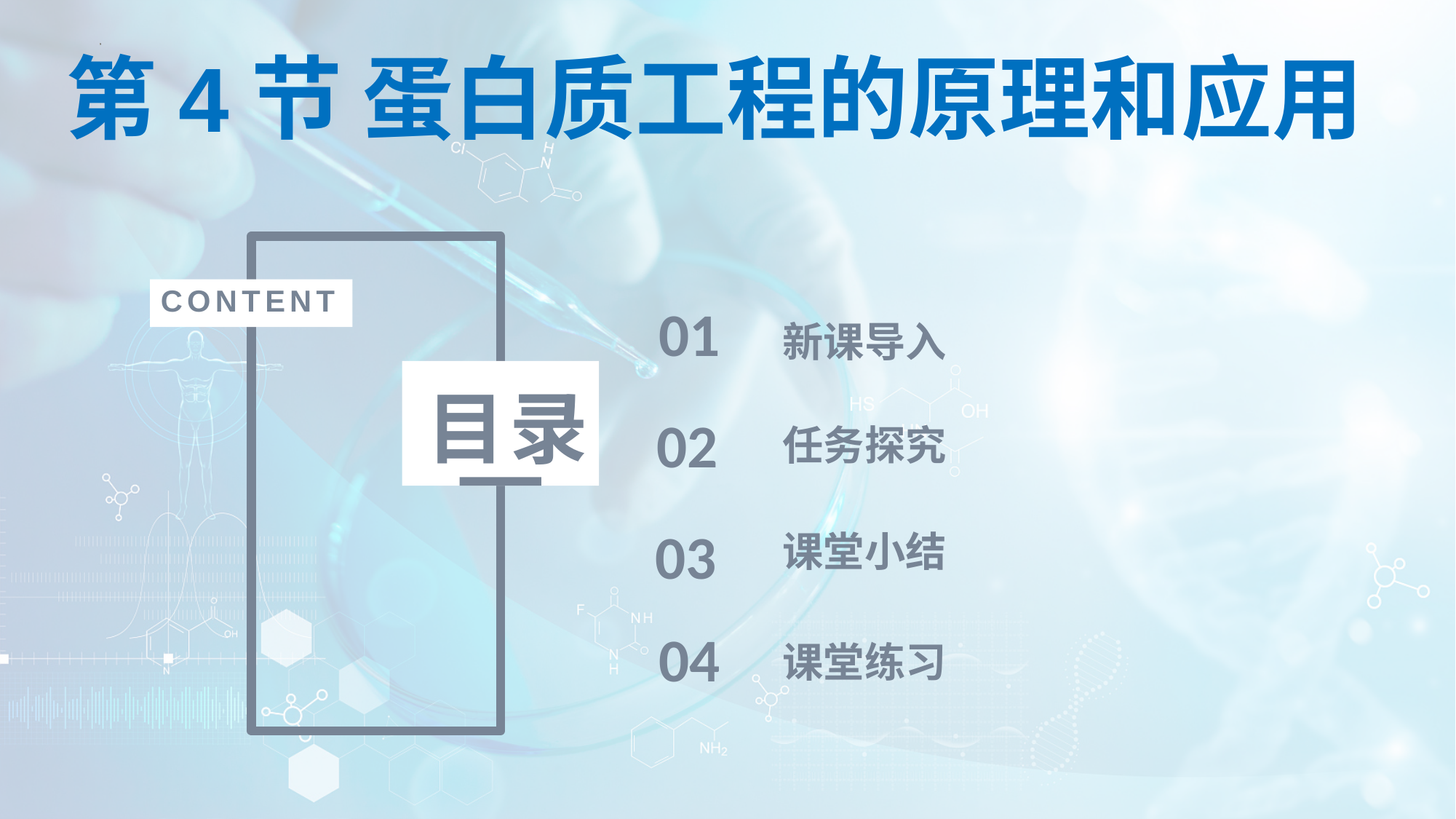

第4节 蛋白质工程的原理和应用

CONTENT
01
新课导入
目录
02
任务探究

03
课堂小结
04
课堂练习